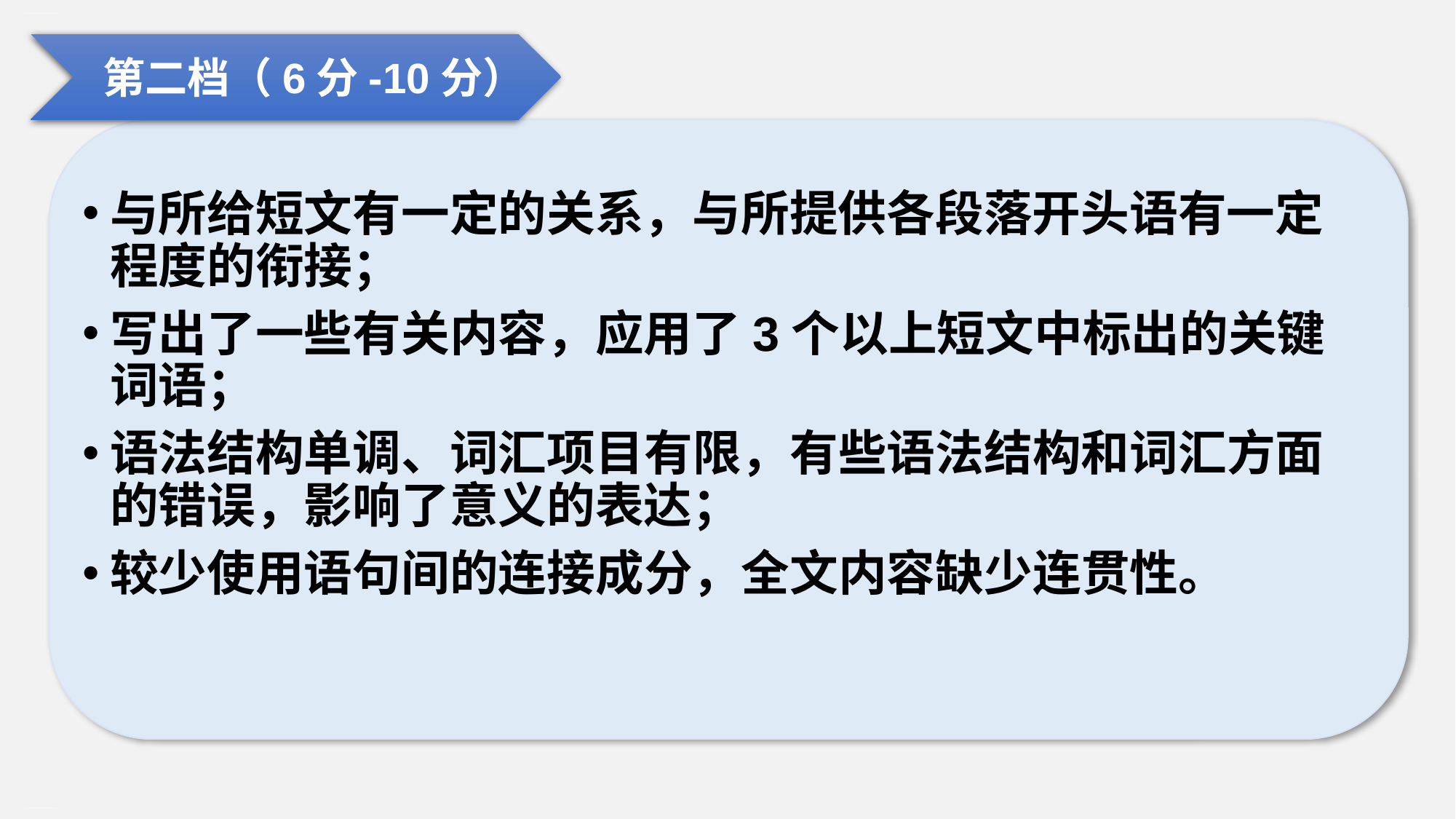

高考新题型“读后续写”英文教学公开课(共42张PPT)

第二档（6分-10分）

与所给短文有一定的关系，与所提供各段落开头语有一定程度的衔接；
写出了一些有关内容，应用了3个以上短文中标出的关键词语；
语法结构单调、词汇项目有限，有些语法结构和词汇方面的错误，影响了意义的表达；
较少使用语句间的连接成分，全文内容缺少连贯性。

高考新题型“读后续写”英文教学公开课(共42张PPT)